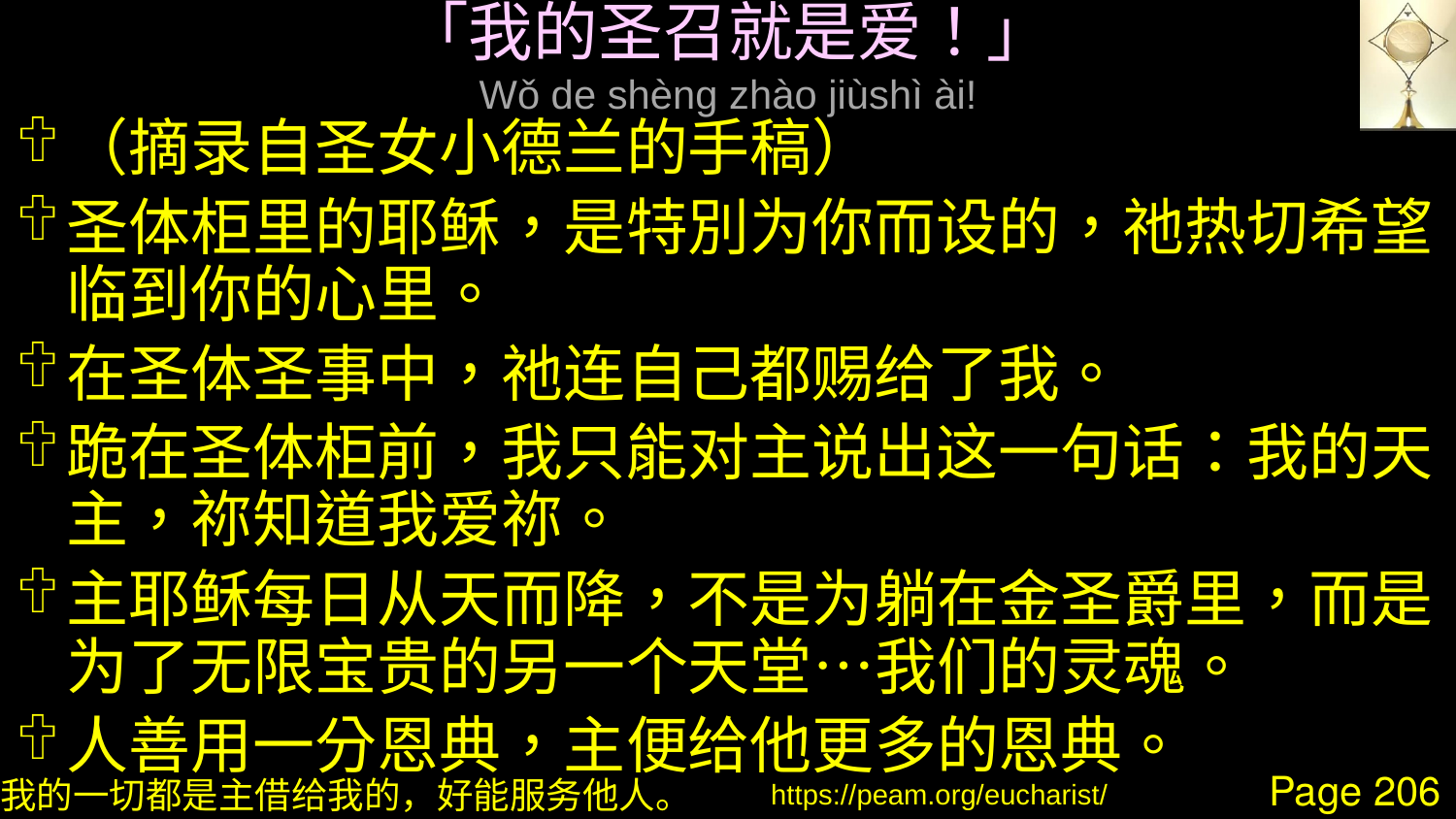

# 「我的圣召就是爱！」 Wǒ de shèng zhào jiùshì ài!
（摘录自圣女小德兰的手稿）
圣体柜里的耶稣，是特別为你而设的，祂热切希望临到你的心里。
在圣体圣事中，祂连自己都赐给了我。
跪在圣体柜前，我只能对主说出这一句话：我的天主，祢知道我爱祢。
主耶稣每日从天而降，不是为躺在金圣爵里，而是为了无限宝贵的另一个天堂…我们的灵魂。
人善用一分恩典，主便给他更多的恩典。